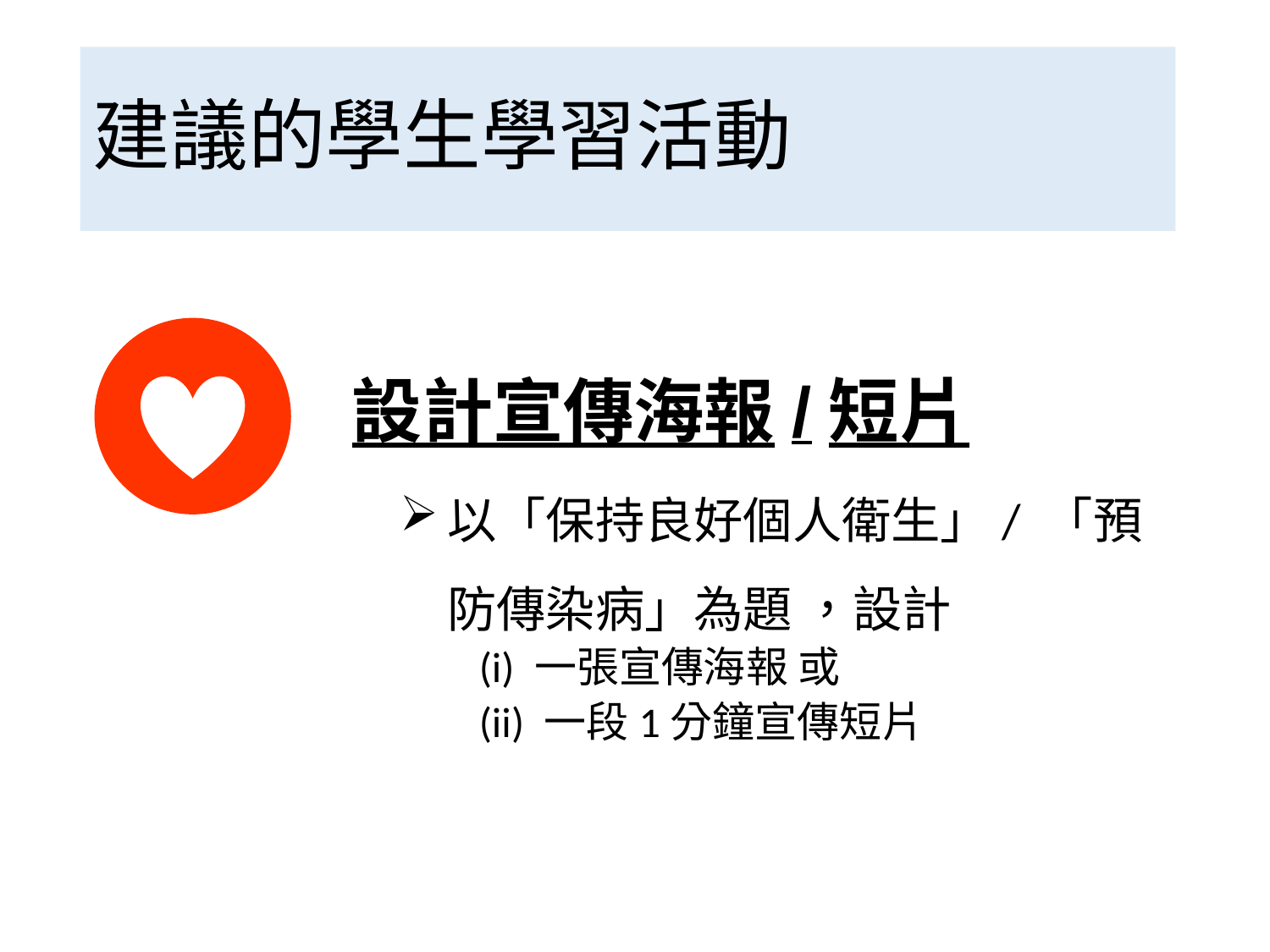

建議的學生學習活動
設計宣傳海報/短片
以「保持良好個人衛生」/ 「預防傳染病」為題 ，設計
(i) 一張宣傳海報 或
(ii) 一段1分鐘宣傳短片